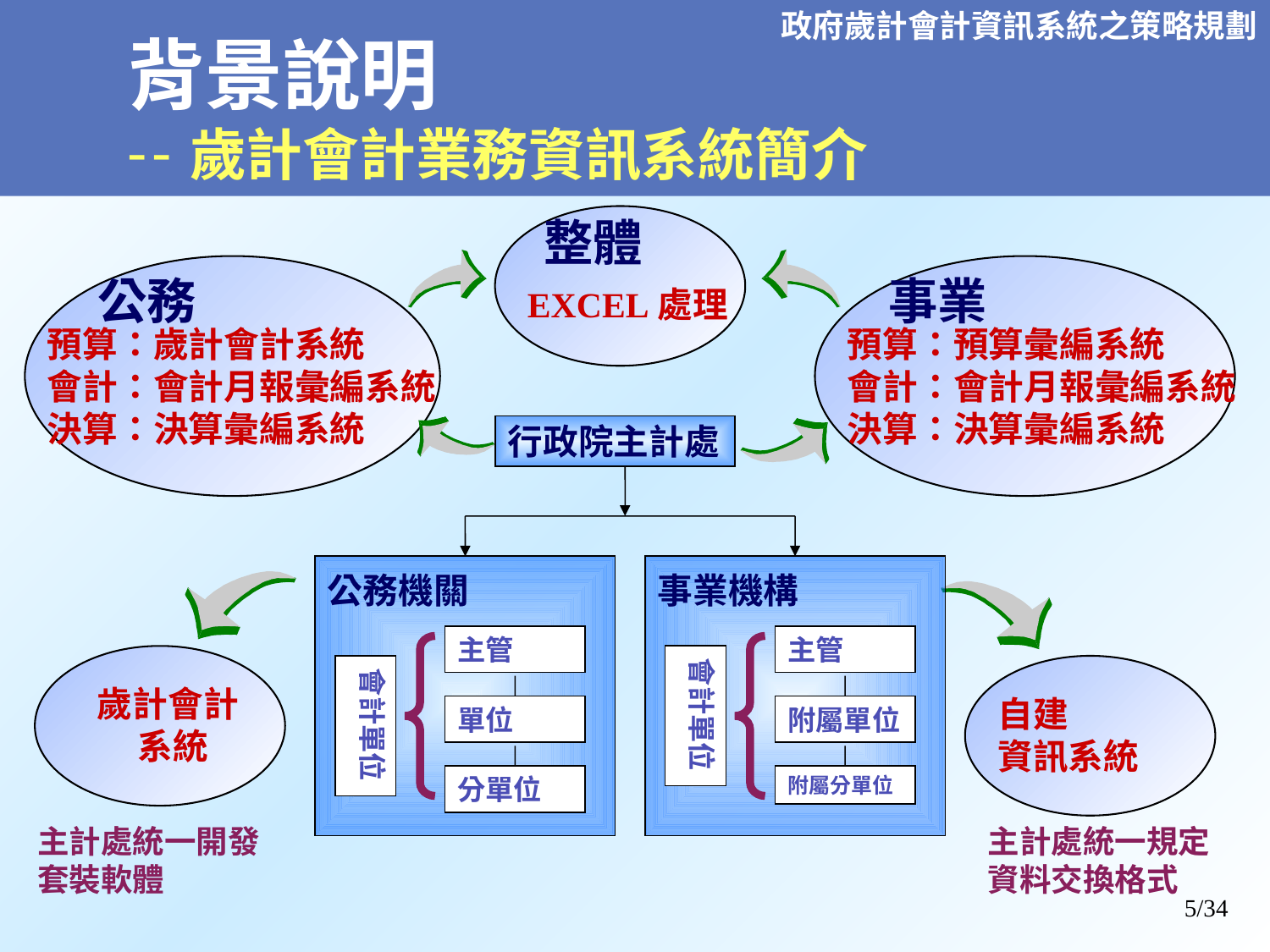

# 背景說明 --歲計會計業務資訊系統簡介
整體

EXCEL處理
公務

預算：歲計會計系統
會計：會計月報彙編系統
決算：決算彙編系統

事業

預算：預算彙編系統
會計：會計月報彙編系統
決算：決算彙編系統

行政院主計處

公務機關

事業機構

主管
主管

會計單位
會計單位

單位
附屬單位

分單位
附屬分單位

歲計會計
    系統
主計處統一開發套裝軟體

自建
資訊系統
主計處統一規定資料交換格式
5/34